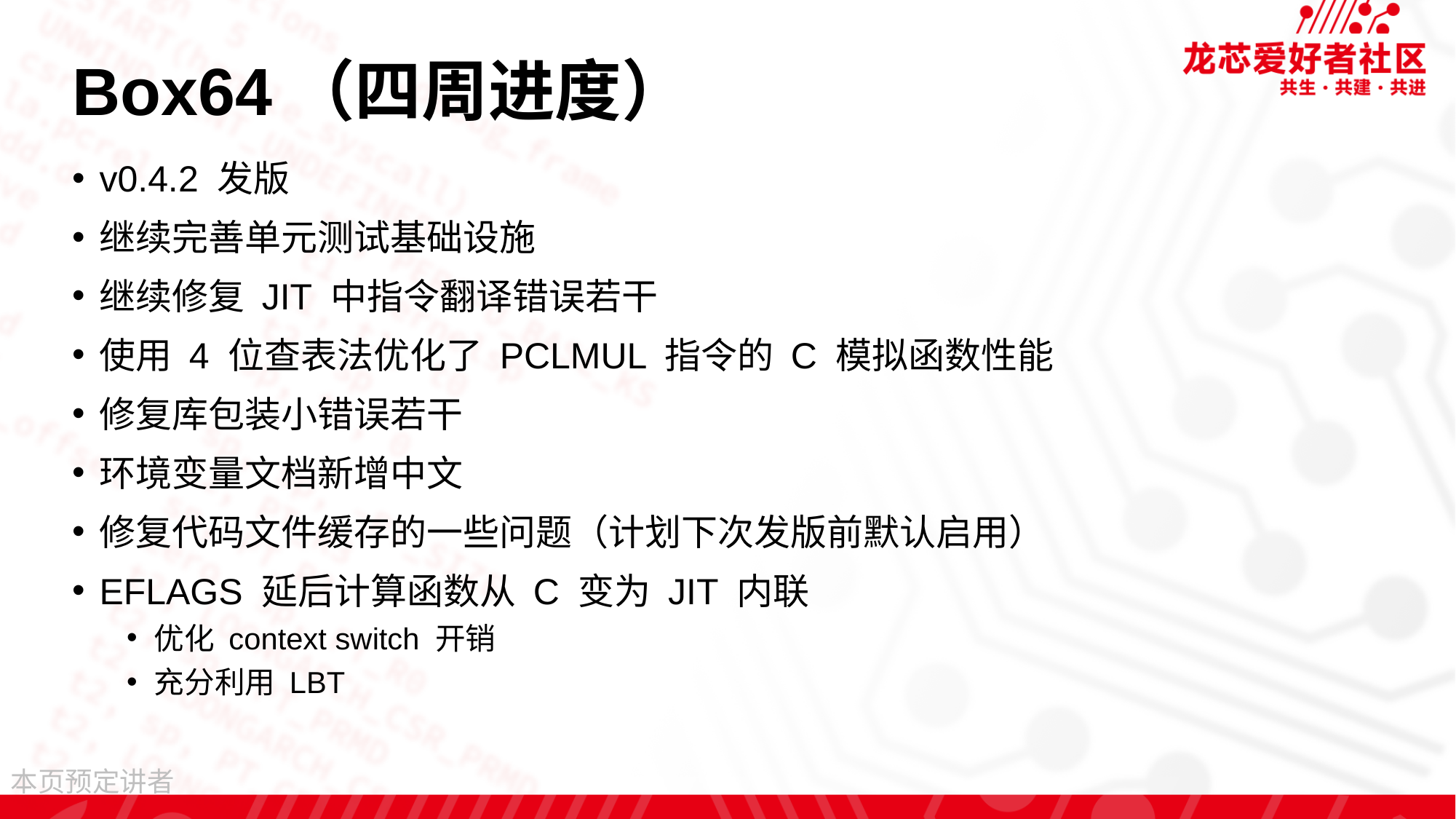

# Box64（四周进度）
v0.4.2 发版
继续完善单元测试基础设施
继续修复 JIT 中指令翻译错误若干
使用 4 位查表法优化了 PCLMUL 指令的 C 模拟函数性能
修复库包装小错误若干
环境变量文档新增中文
修复代码文件缓存的一些问题（计划下次发版前默认启用）
EFLAGS 延后计算函数从 C 变为 JIT 内联
优化 context switch 开销
充分利用 LBT